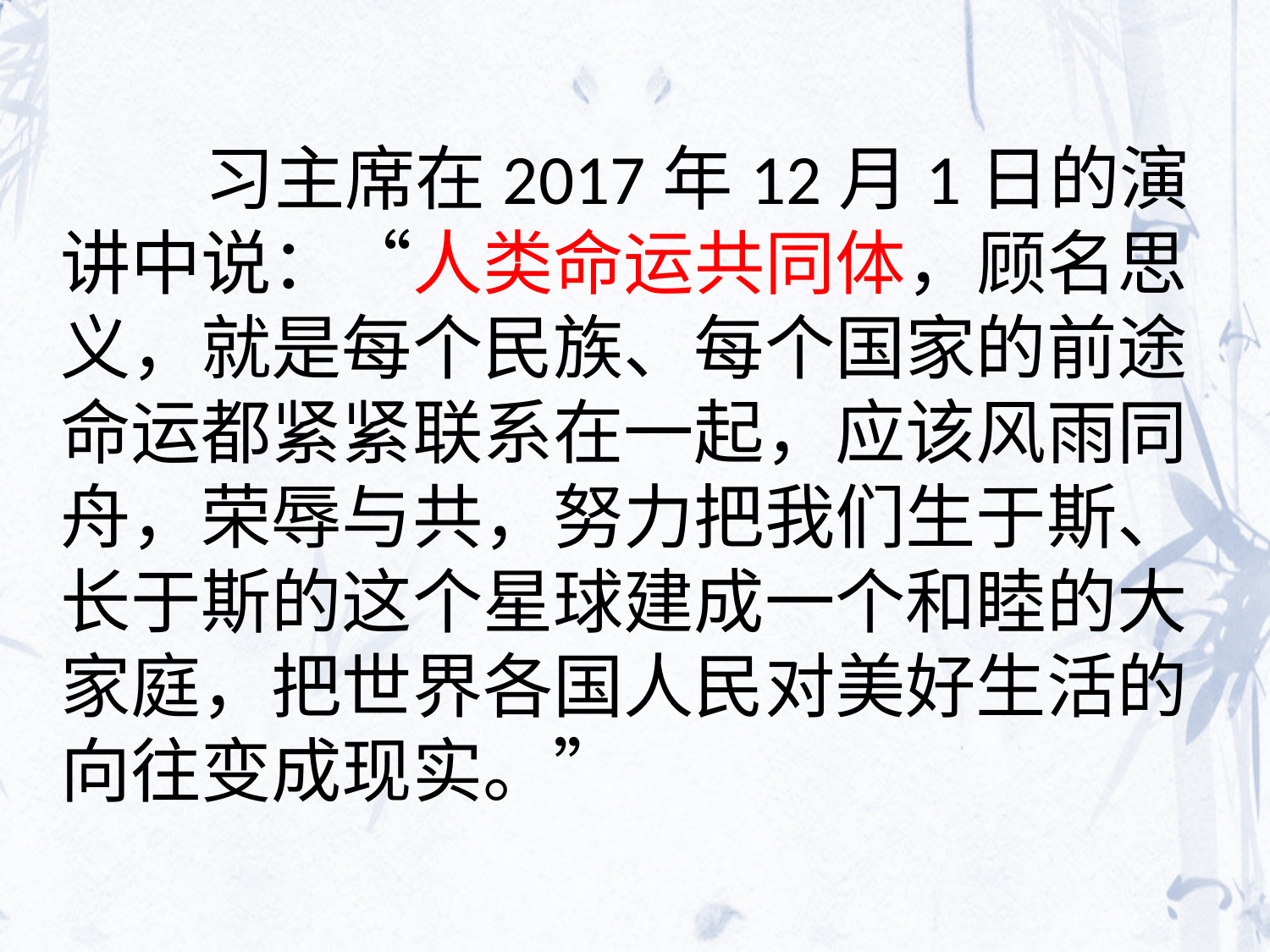

习主席在2017年12月1日的演讲中说：“人类命运共同体，顾名思义，就是每个民族、每个国家的前途命运都紧紧联系在一起，应该风雨同舟，荣辱与共，努力把我们生于斯、长于斯的这个星球建成一个和睦的大家庭，把世界各国人民对美好生活的向往变成现实。”